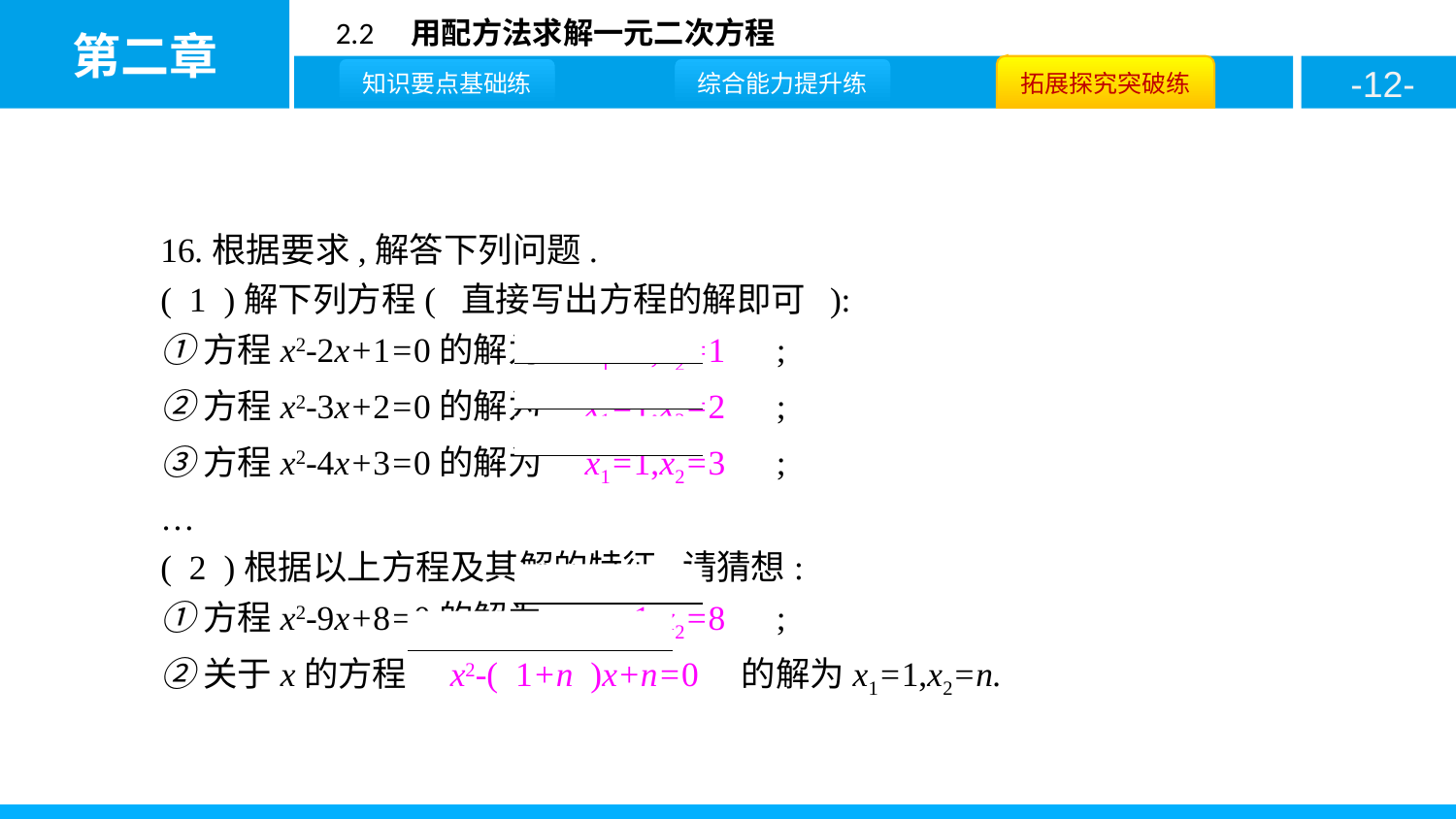

16.根据要求,解答下列问题.
(  1  )解下列方程(  直接写出方程的解即可  ):
①方程x2-2x+1=0的解为　x1=1,x2=1　;
②方程x2-3x+2=0的解为　x1=1,x2=2　;
③方程x2-4x+3=0的解为　x1=1,x2=3　;
…
(  2  )根据以上方程及其解的特征,请猜想:
①方程x2-9x+8=0的解为　x1=1,x2=8　;
②关于x的方程　x2-(  1+n  )x+n=0　的解为x1=1,x2=n.